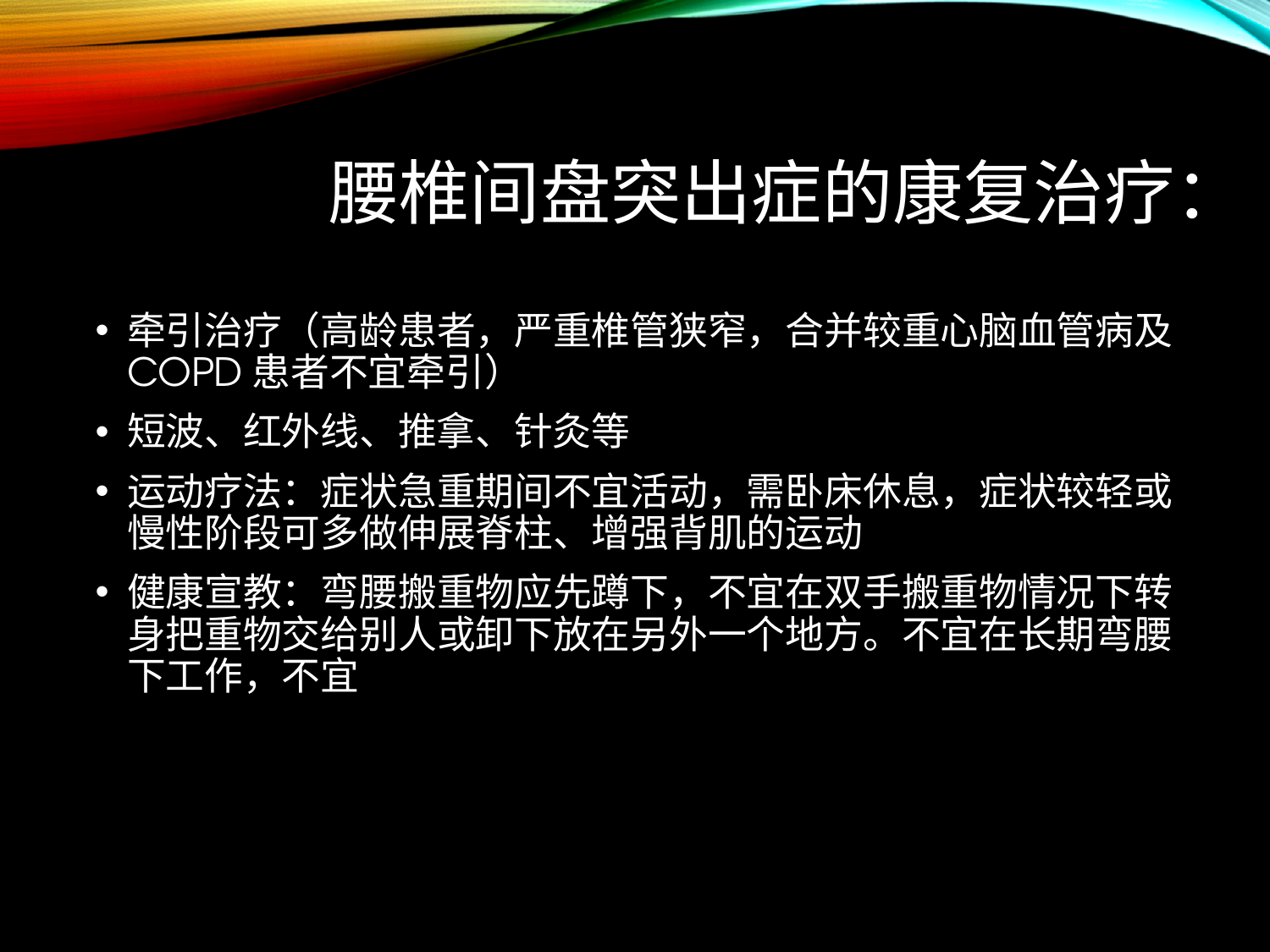

# 腰椎间盘突出症的康复治疗：
牵引治疗（高龄患者，严重椎管狭窄，合并较重心脑血管病及COPD患者不宜牵引）
短波、红外线、推拿、针灸等
运动疗法：症状急重期间不宜活动，需卧床休息，症状较轻或慢性阶段可多做伸展脊柱、增强背肌的运动
健康宣教：弯腰搬重物应先蹲下，不宜在双手搬重物情况下转身把重物交给别人或卸下放在另外一个地方。不宜在长期弯腰下工作，不宜